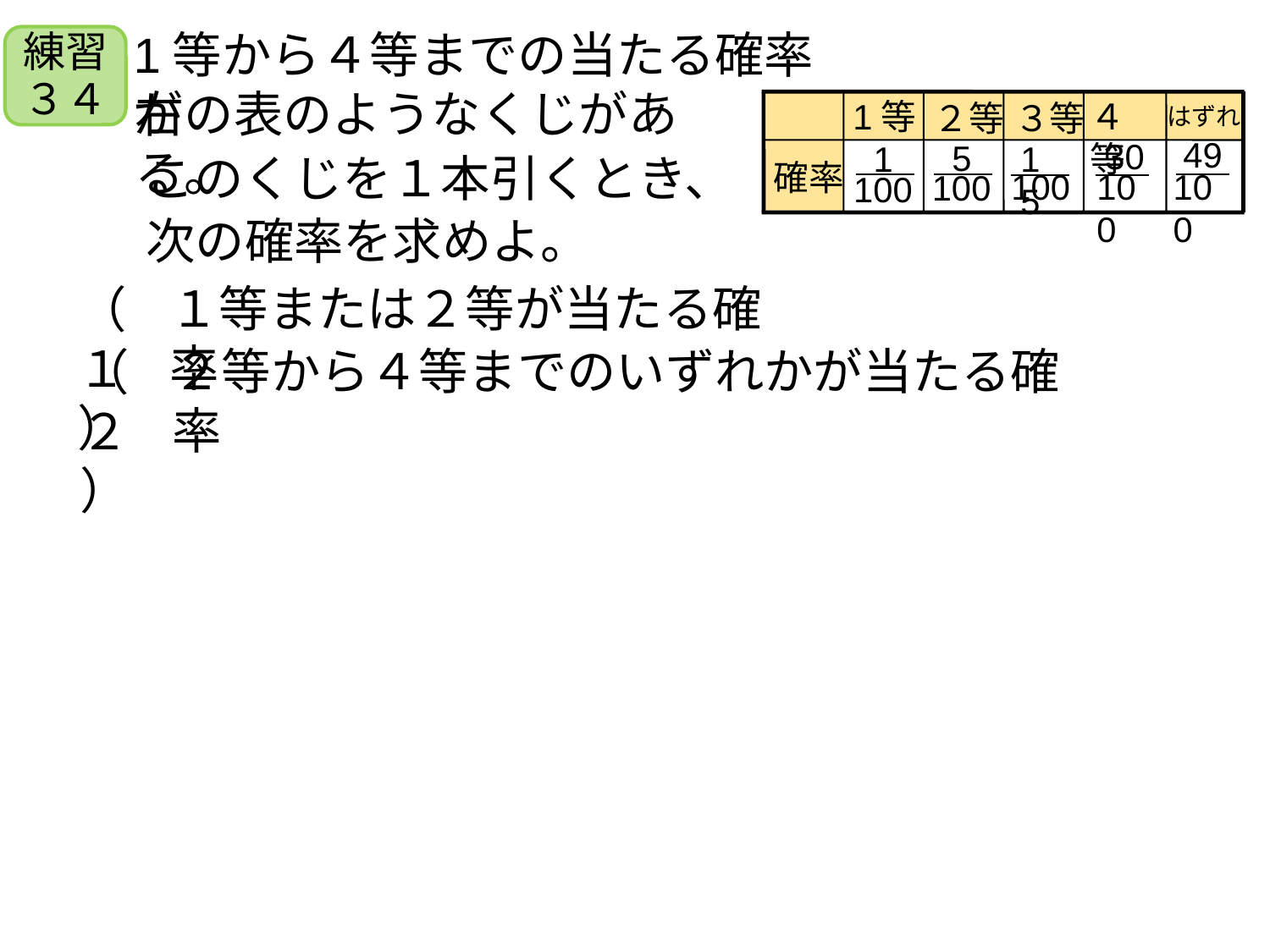

1等から４等までの当たる確率が
練習３４
右の表のようなくじがある。
1等
４等

２等
３等

はずれ
49
30
100
100
5
100
1
100
15
100
確率
このくじを１本引くとき、
次の確率を求めよ。
１等または２等が当たる確率
（１）
２等から４等までのいずれかが当たる確率
（２）